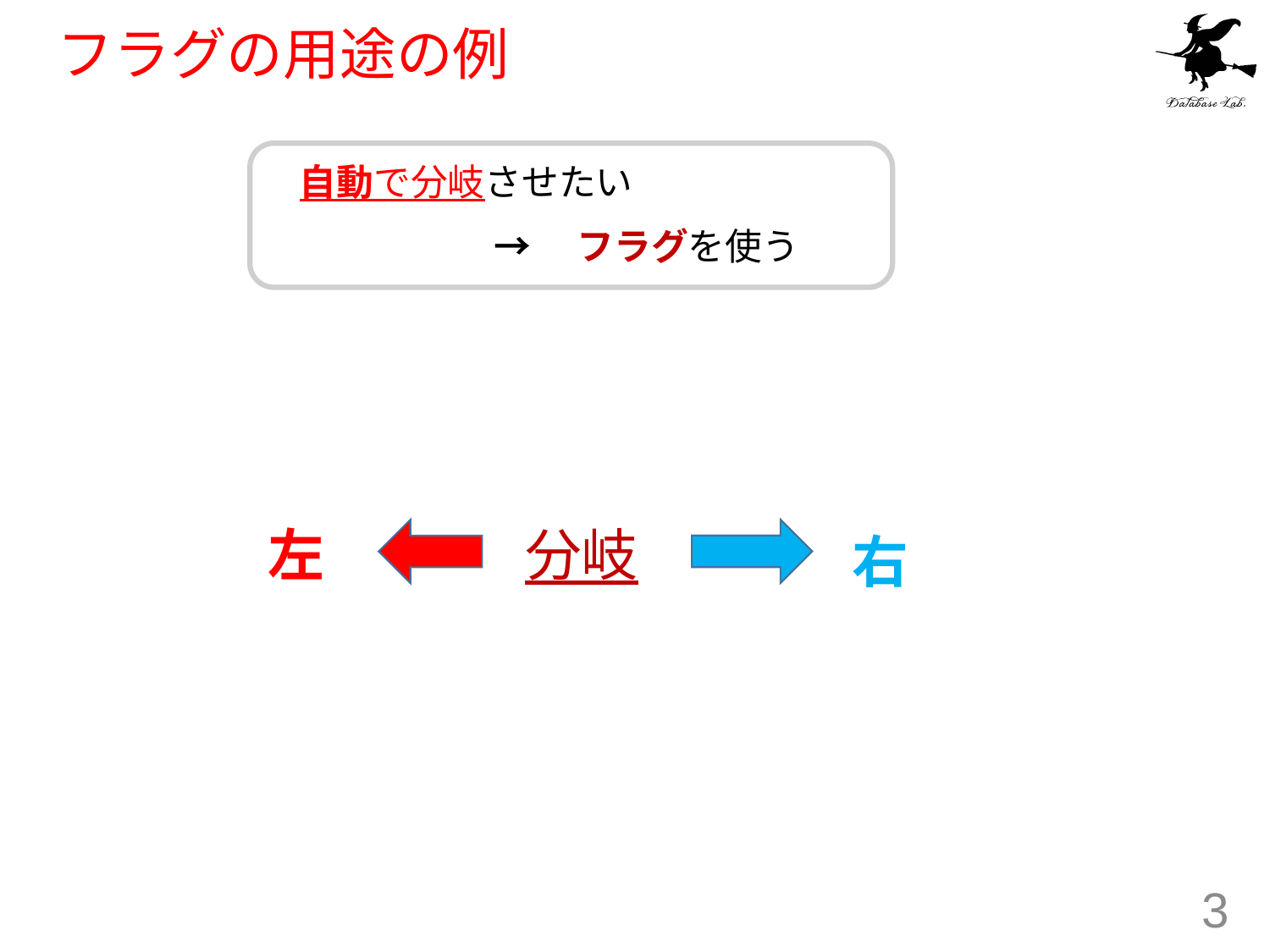

# フラグの用途の例

自動で分岐させたい
→　フラグを使う

左
分岐
右
3